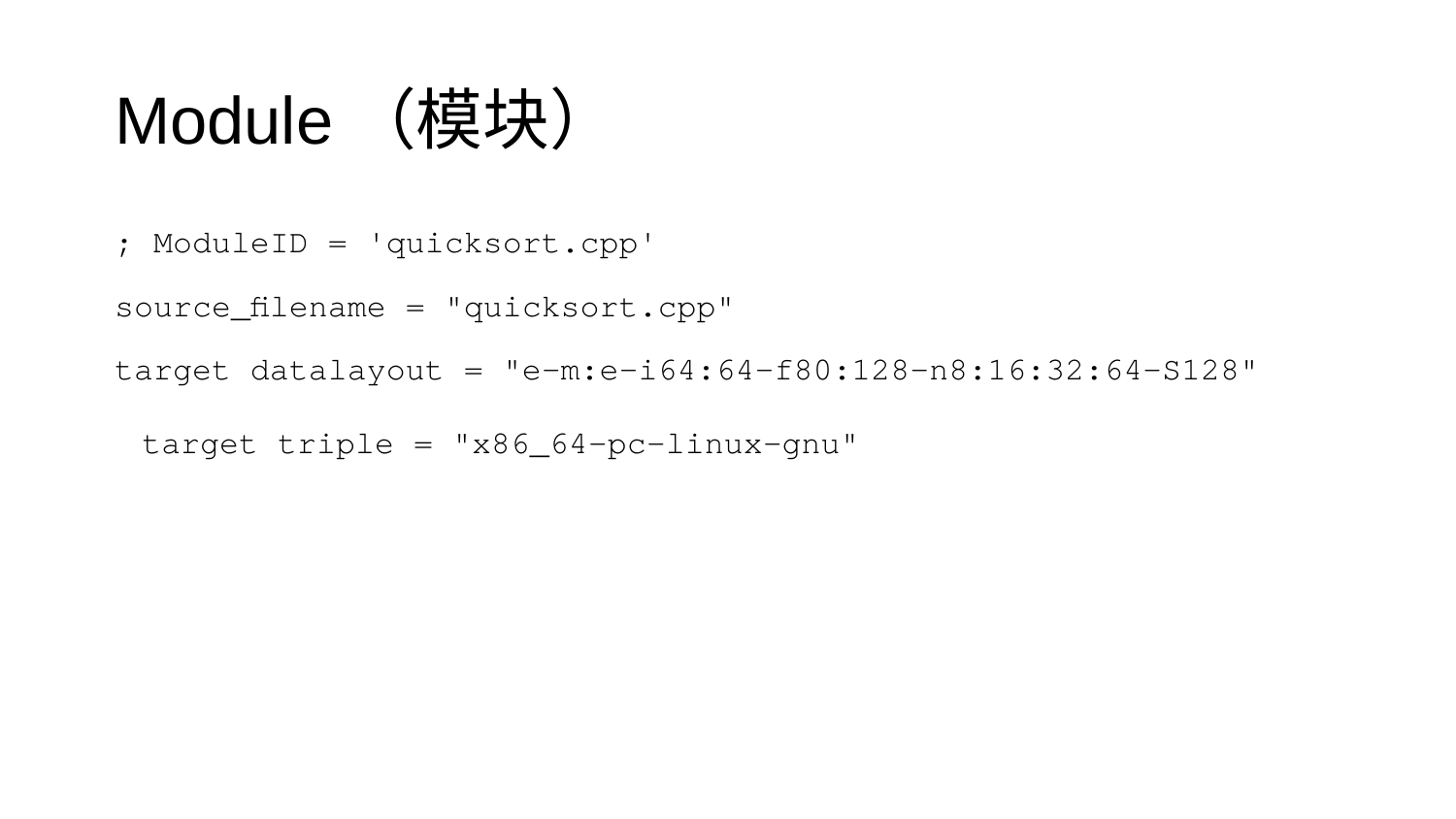

# Module（模块）
; ModuleID = 'quicksort.cpp'
source_filename = "quicksort.cpp"
target datalayout = "e-m:e-i64:64-f80:128-n8:16:32:64-S128"
target triple = "x86_64-pc-linux-gnu"